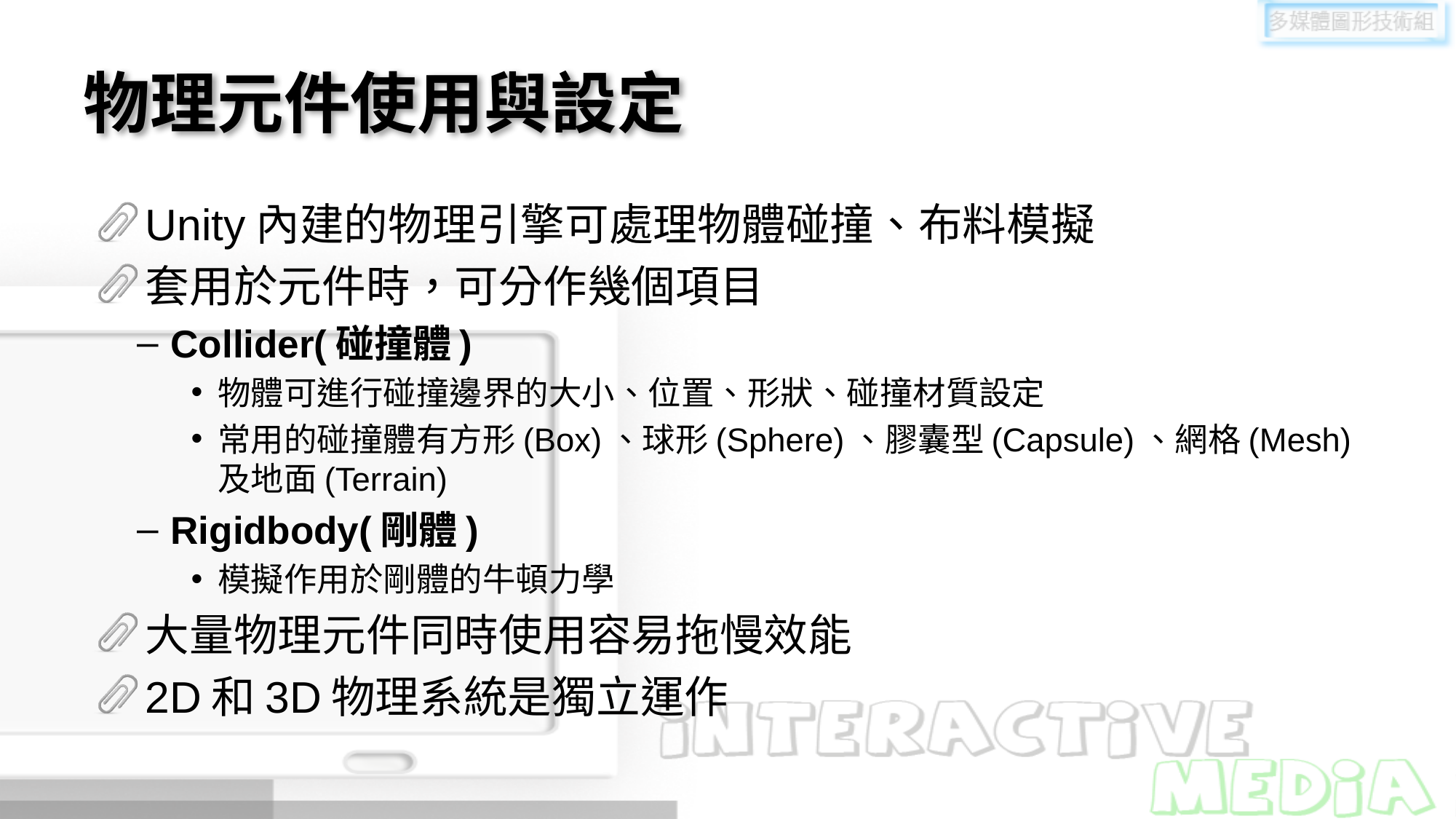

# 物理元件使用與設定
Unity內建的物理引擎可處理物體碰撞、布料模擬
套用於元件時，可分作幾個項目
Collider(碰撞體)
物體可進行碰撞邊界的大小、位置、形狀、碰撞材質設定
常用的碰撞體有方形(Box)、球形(Sphere)、膠囊型(Capsule)、網格(Mesh)及地面(Terrain)
Rigidbody(剛體)
模擬作用於剛體的牛頓力學
大量物理元件同時使用容易拖慢效能
2D和3D物理系統是獨立運作